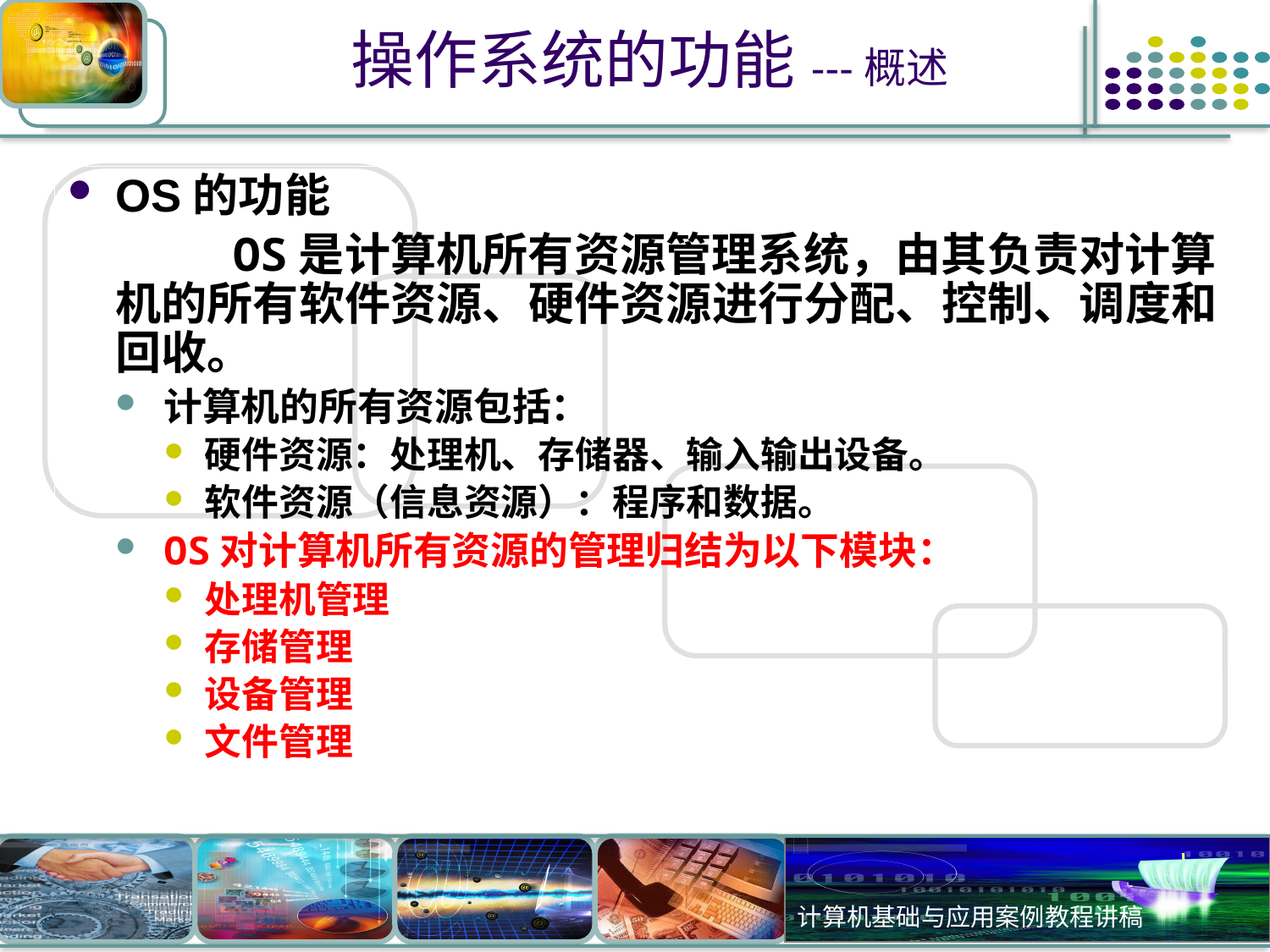

# 操作系统的功能---概述
OS的功能
      OS是计算机所有资源管理系统，由其负责对计算机的所有软件资源、硬件资源进行分配、控制、调度和回收。
计算机的所有资源包括：
硬件资源：处理机、存储器、输入输出设备。
软件资源（信息资源）：程序和数据。
OS对计算机所有资源的管理归结为以下模块：
处理机管理
存储管理
设备管理
文件管理